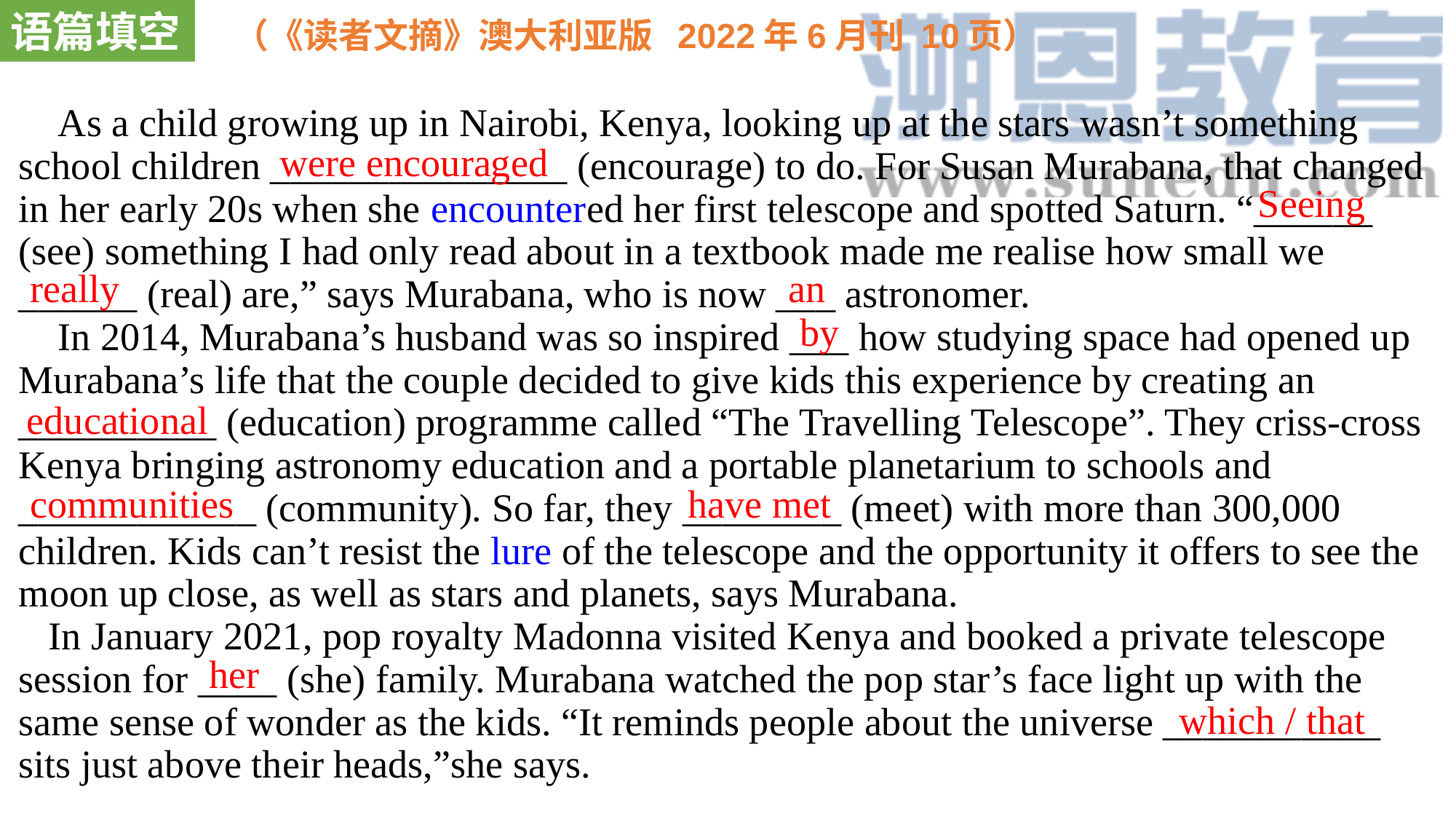

语篇填空
（《读者文摘》澳大利亚版  2022年6月刊 10页）
    As a child growing up in Nairobi, Kenya, looking up at the stars wasn’t something school children _______________ (encourage) to do. For Susan Murabana, that changed in her early 20s when she encountered her first telescope and spotted Saturn. “______ (see) something I had only read about in a textbook made me realise how small we ______ (real) are,” says Murabana, who is now ___ astronomer.
    In 2014, Murabana’s husband was so inspired ___ how studying space had opened up Murabana’s life that the couple decided to give kids this experience by creating an __________ (education) programme called “The Travelling Telescope”. They criss-cross Kenya bringing astronomy education and a portable planetarium to schools and ____________ (community). So far, they ________ (meet) with more than 300,000 children. Kids can’t resist the lure of the telescope and the opportunity it offers to see the moon up close, as well as stars and planets, says Murabana.
   In January 2021, pop royalty Madonna visited Kenya and booked a private telescope session for ____ (she) family. Murabana watched the pop star’s face light up with the same sense of wonder as the kids. “It reminds people about the universe ___________ sits just above their heads,”she says.
were encouraged
Seeing
really
an
by
educational
communities
have met
her
which / that